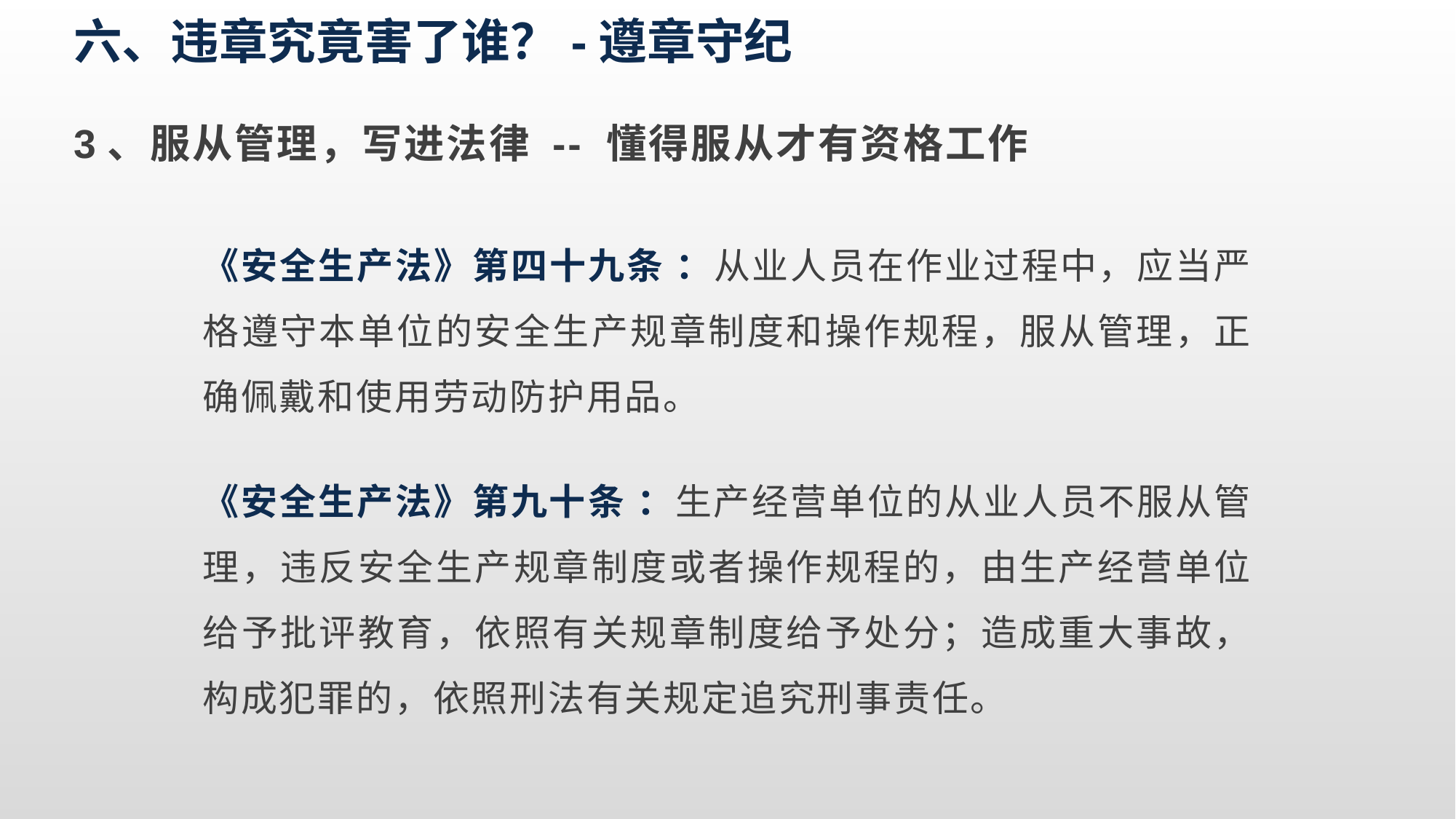

六、违章究竟害了谁？-遵章守纪
3、服从管理，写进法律 -- 懂得服从才有资格工作
《安全生产法》第四十九条 ：从业人员在作业过程中，应当严格遵守本单位的安全生产规章制度和操作规程，服从管理，正确佩戴和使用劳动防护用品。
《安全生产法》第九十条 ：生产经营单位的从业人员不服从管理，违反安全生产规章制度或者操作规程的，由生产经营单位给予批评教育，依照有关规章制度给予处分；造成重大事故，构成犯罪的，依照刑法有关规定追究刑事责任。